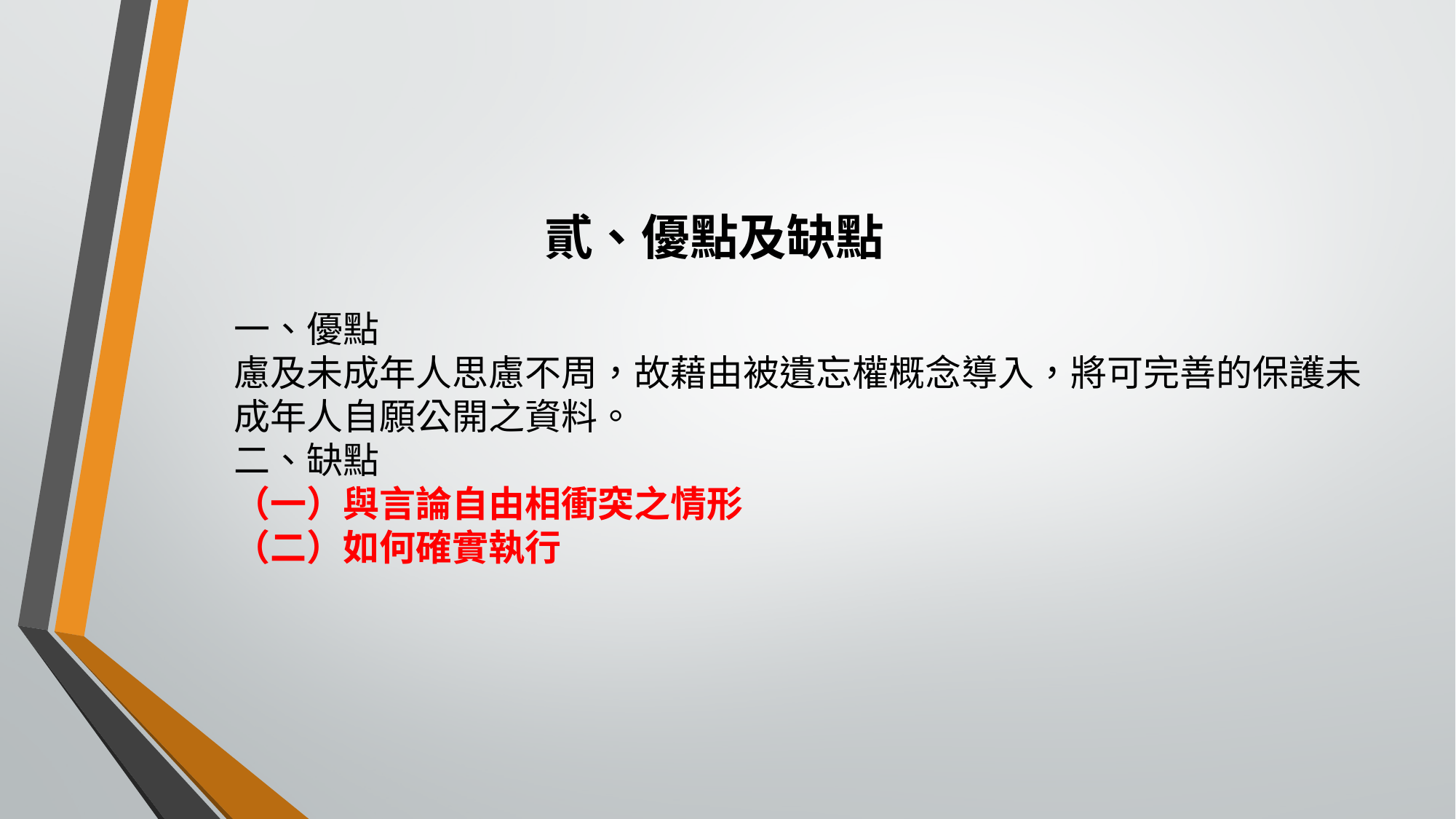

貳、優點及缺點

一、優點
慮及未成年人思慮不周，故藉由被遺忘權概念導入，將可完善的保護未成年人自願公開之資料。
二、缺點
（一）與言論自由相衝突之情形
（二）如何確實執行